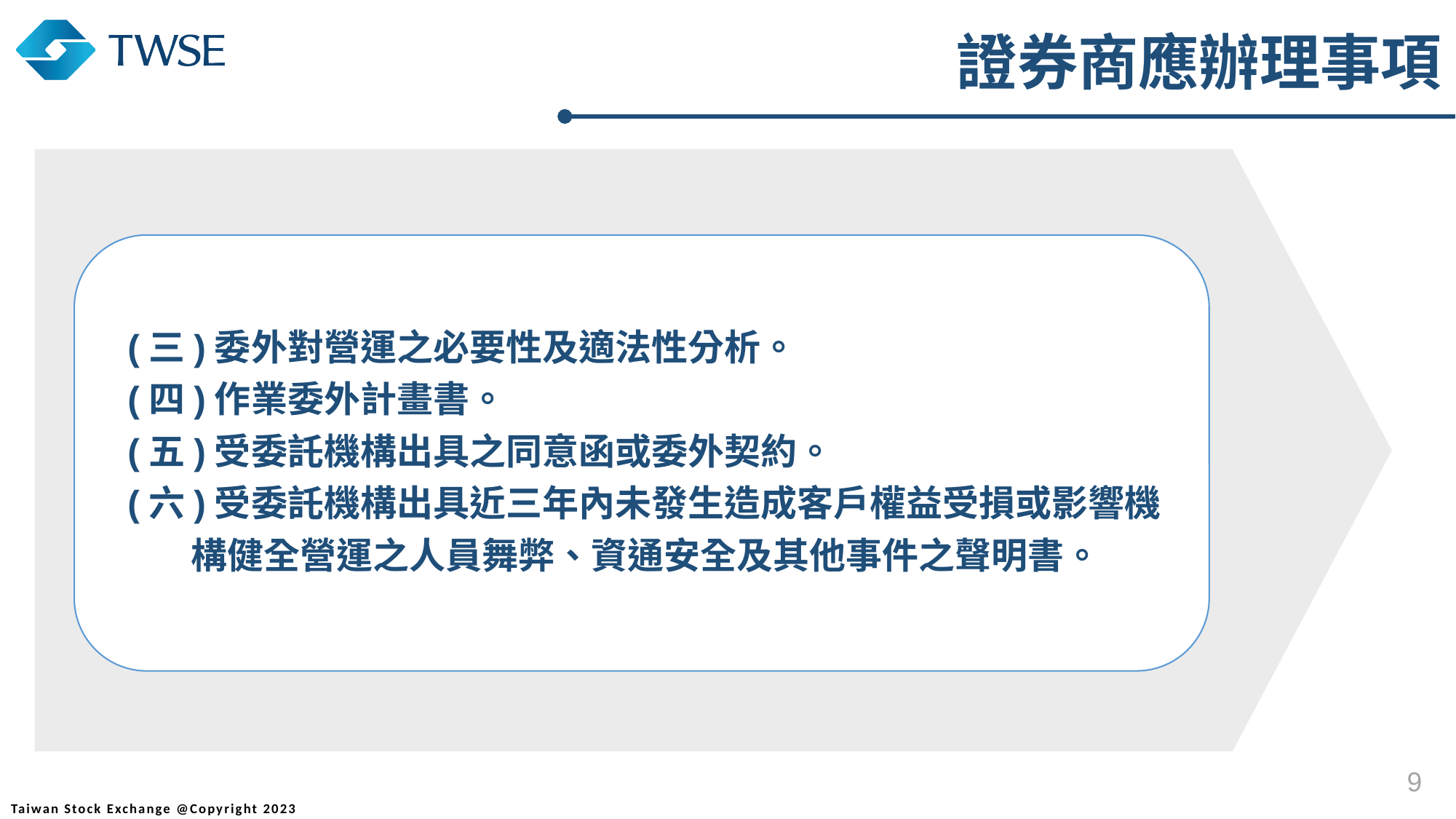

證券商應辦理事項

(三)委外對營運之必要性及適法性分析。
(四)作業委外計畫書。
(五)受委託機構出具之同意函或委外契約。
(六)受委託機構出具近三年內未發生造成客戶權益受損或影響機
構健全營運之人員舞弊、資通安全及其他事件之聲明書。
9